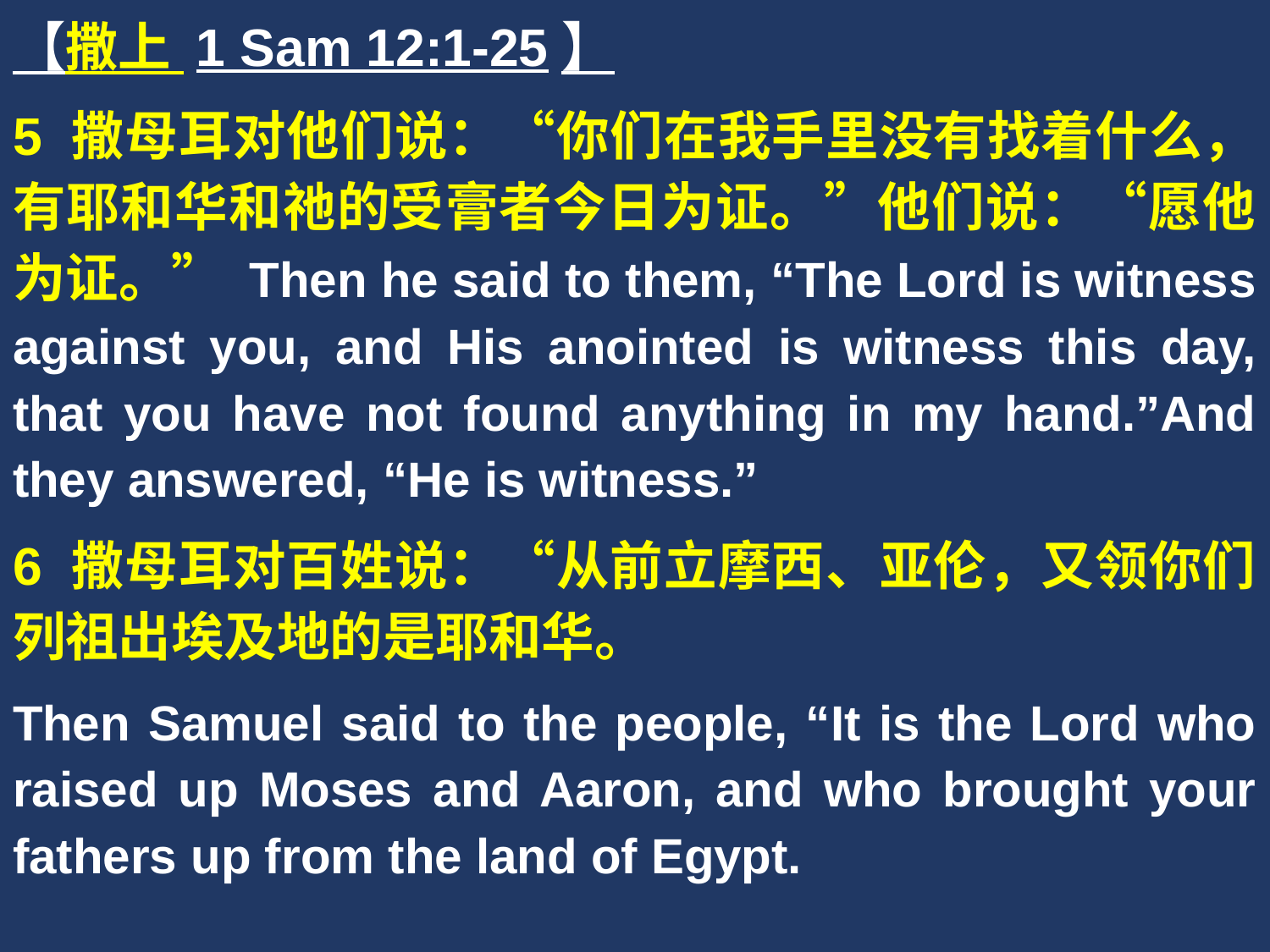

【撒上 1 Sam 12:1-25】
5 撒母耳对他们说：“你们在我手里没有找着什么，有耶和华和祂的受膏者今日为证。”他们说：“愿他为证。” Then he said to them, “The Lord is witness against you, and His anointed is witness this day, that you have not found anything in my hand.”And they answered, “He is witness.”
6 撒母耳对百姓说：“从前立摩西、亚伦，又领你们列祖出埃及地的是耶和华。
Then Samuel said to the people, “It is the Lord who raised up Moses and Aaron, and who brought your fathers up from the land of Egypt.